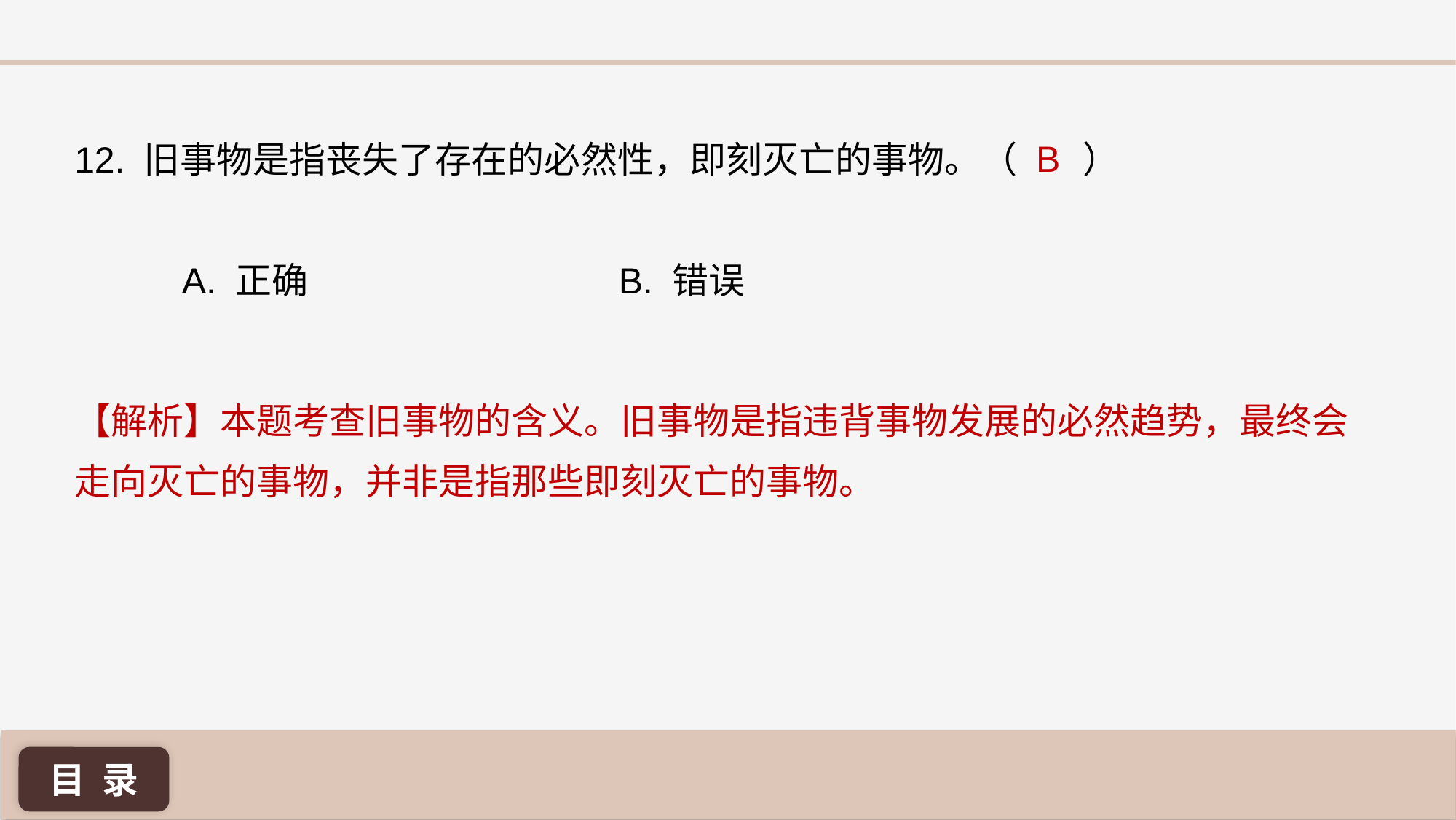

B
12. 旧事物是指丧失了存在的必然性，即刻灭亡的事物。（        ）
A. 正确 			B. 错误
【解析】本题考查旧事物的含义。旧事物是指违背事物发展的必然趋势，最终会走向灭亡的事物，并非是指那些即刻灭亡的事物。